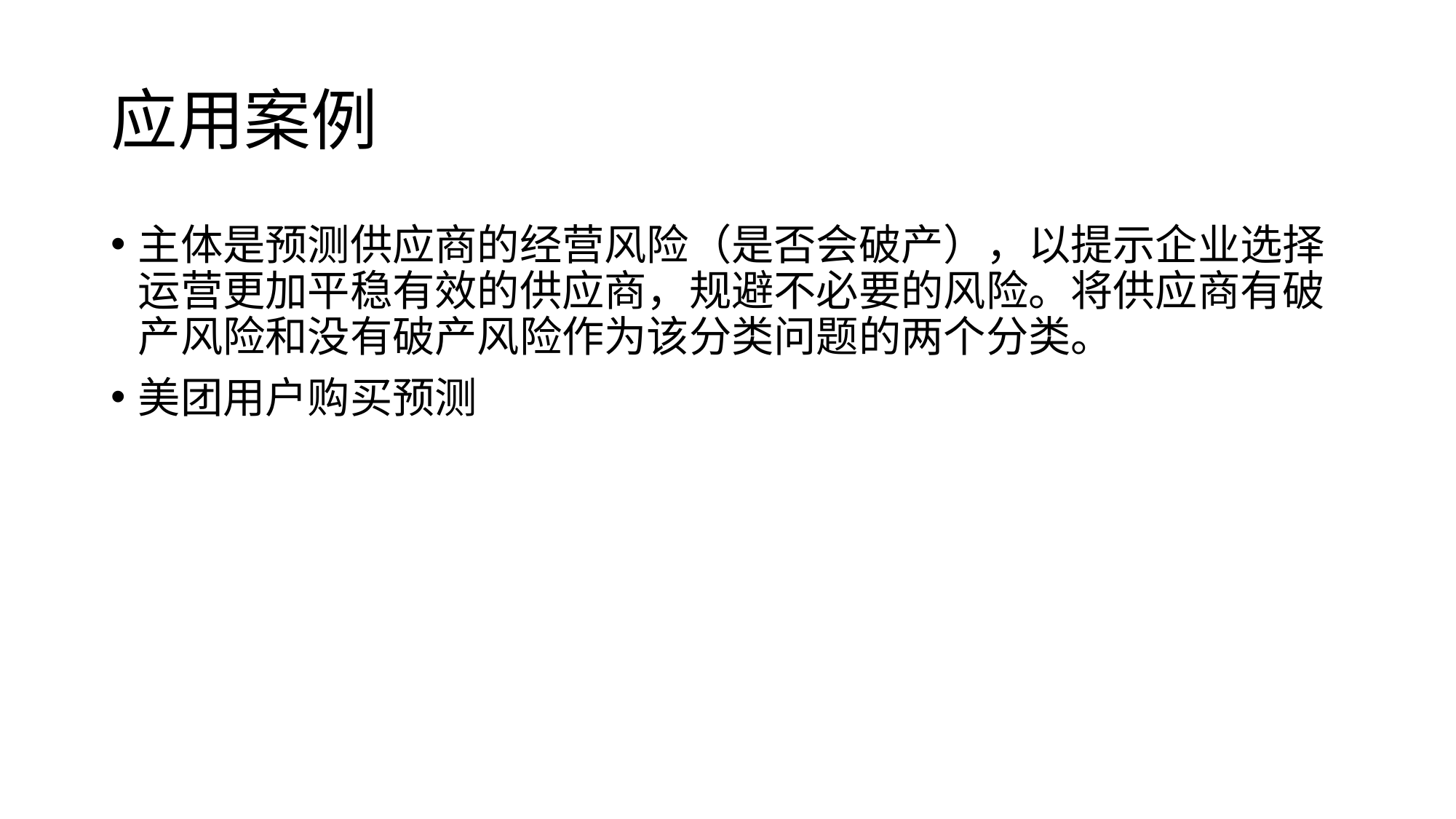

# 应用案例
主体是预测供应商的经营风险（是否会破产），以提示企业选择运营更加平稳有效的供应商，规避不必要的风险。将供应商有破产风险和没有破产风险作为该分类问题的两个分类。
美团用户购买预测